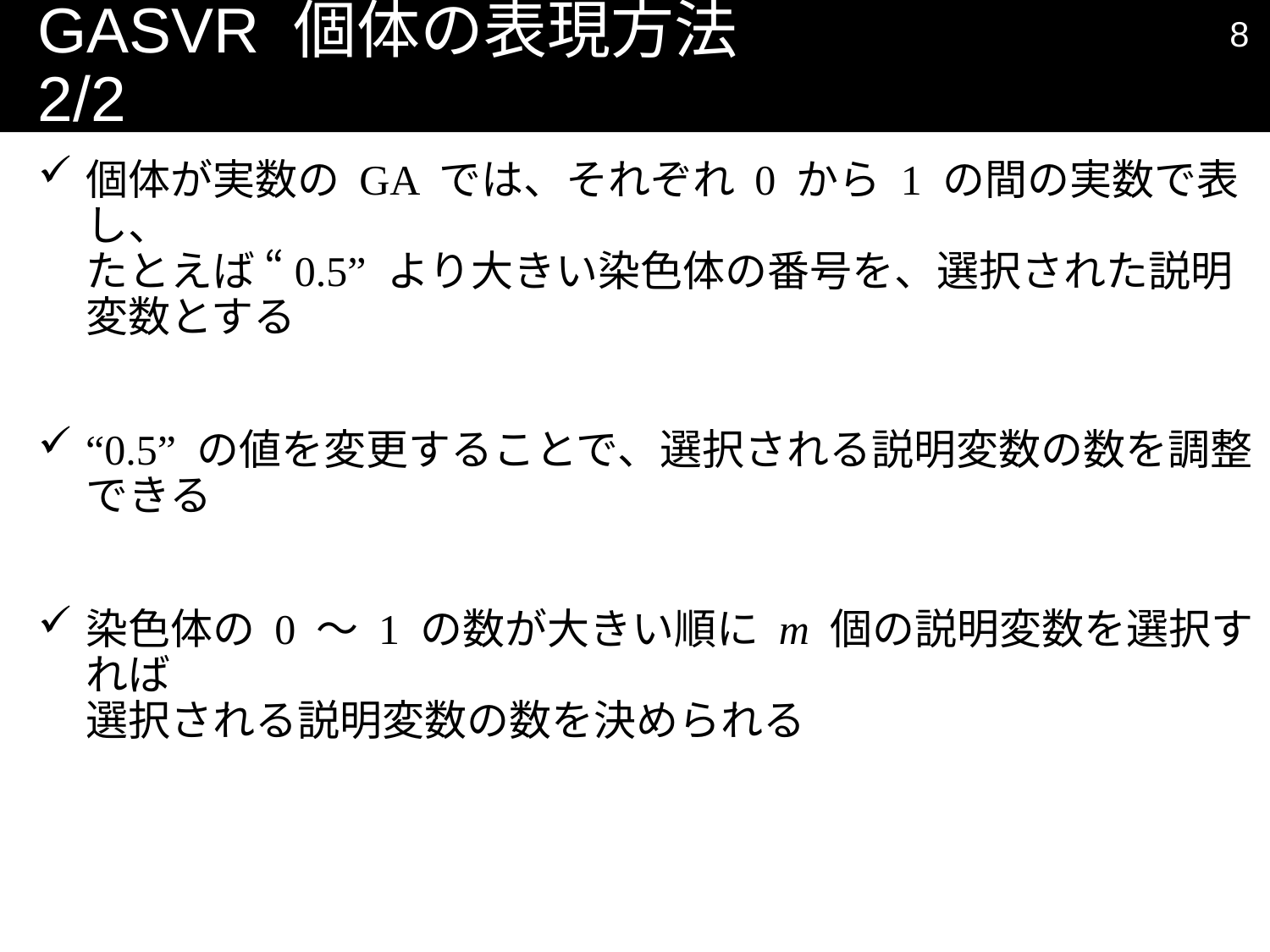

8
# GASVR 個体の表現方法 2/2
個体が実数の GA では、それぞれ 0 から 1 の間の実数で表し、
たとえば “0.5” より大きい染色体の番号を、選択された説明変数とする

“0.5” の値を変更することで、選択される説明変数の数を調整できる

染色体の 0 ～ 1 の数が大きい順に m 個の説明変数を選択すれば
選択される説明変数の数を決められる